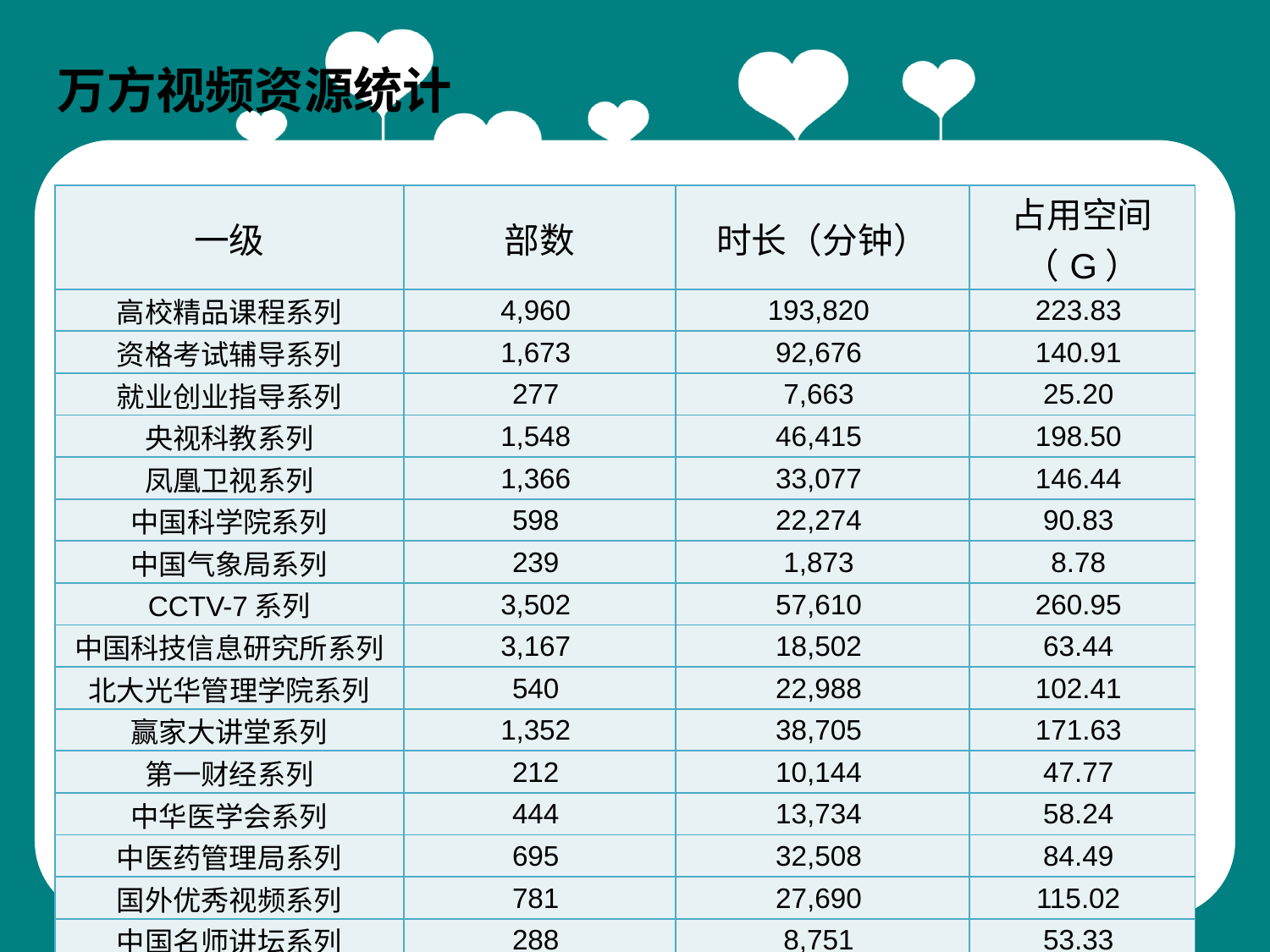

万方视频资源统计
| 一级 | 部数 | 时长（分钟） | 占用空间（G） |
| --- | --- | --- | --- |
| 高校精品课程系列 | 4,960 | 193,820 | 223.83 |
| 资格考试辅导系列 | 1,673 | 92,676 | 140.91 |
| 就业创业指导系列 | 277 | 7,663 | 25.20 |
| 央视科教系列 | 1,548 | 46,415 | 198.50 |
| 凤凰卫视系列 | 1,366 | 33,077 | 146.44 |
| 中国科学院系列 | 598 | 22,274 | 90.83 |
| 中国气象局系列 | 239 | 1,873 | 8.78 |
| CCTV-7系列 | 3,502 | 57,610 | 260.95 |
| 中国科技信息研究所系列 | 3,167 | 18,502 | 63.44 |
| 北大光华管理学院系列 | 540 | 22,988 | 102.41 |
| 赢家大讲堂系列 | 1,352 | 38,705 | 171.63 |
| 第一财经系列 | 212 | 10,144 | 47.77 |
| 中华医学会系列 | 444 | 13,734 | 58.24 |
| 中医药管理局系列 | 695 | 32,508 | 84.49 |
| 国外优秀视频系列 | 781 | 27,690 | 115.02 |
| 中国名师讲坛系列 | 288 | 8,751 | 53.33 |
| 境内高端学术会议 | 439 | 8,200 | 50.11 |
| 环球高清精选 | 123 | 3,969 | 26.08 |
| 总计： | 22,204 | 640,599 | 1,867.97 |